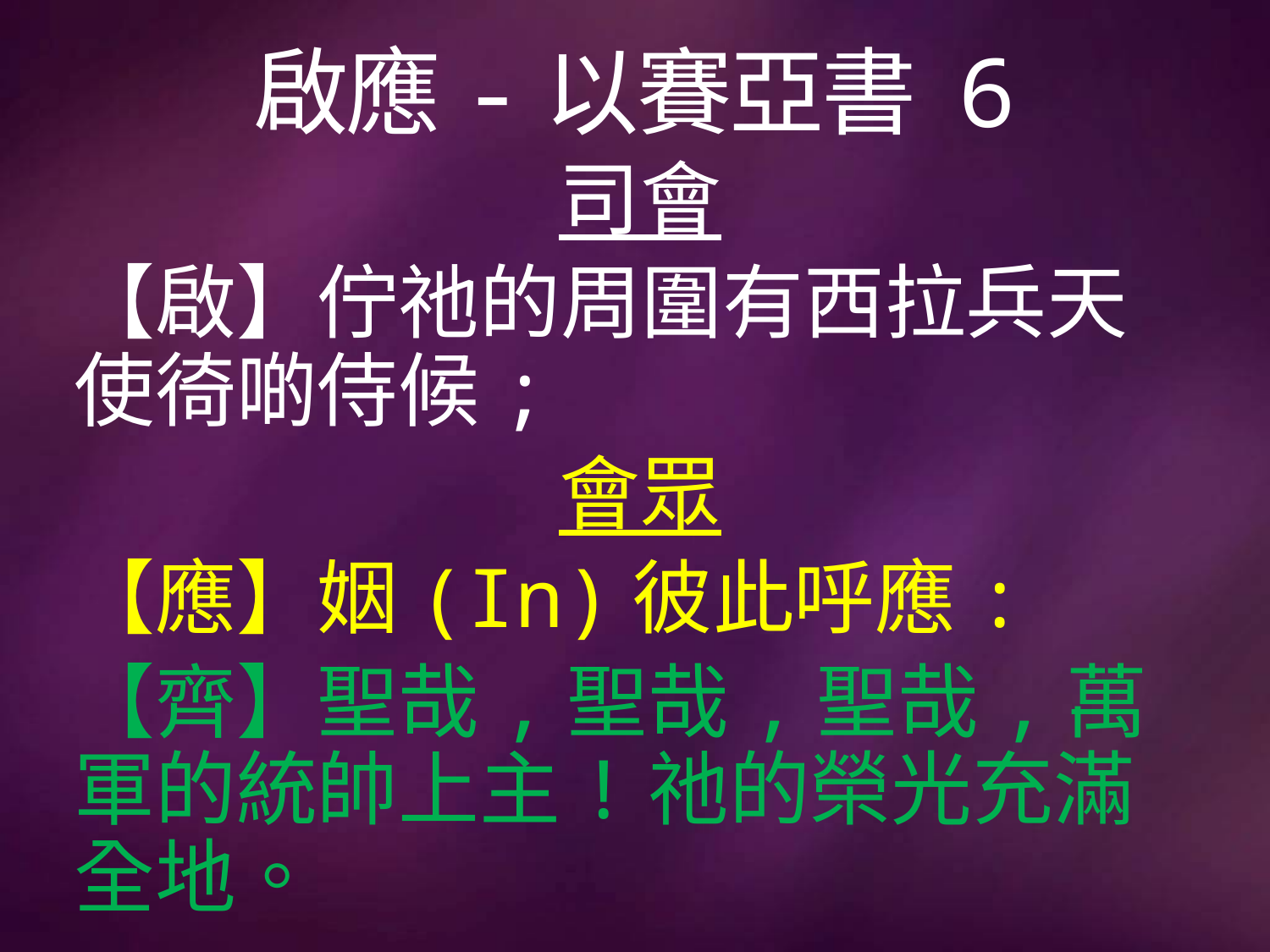

# 啟應-以賽亞書 6
司會
【啟】佇祂的周圍有西拉兵天使徛啲侍候;
會眾
【應】姻(In)彼此呼應:
【齊】聖哉,聖哉,聖哉,萬軍的統帥上主!祂的榮光充滿全地。